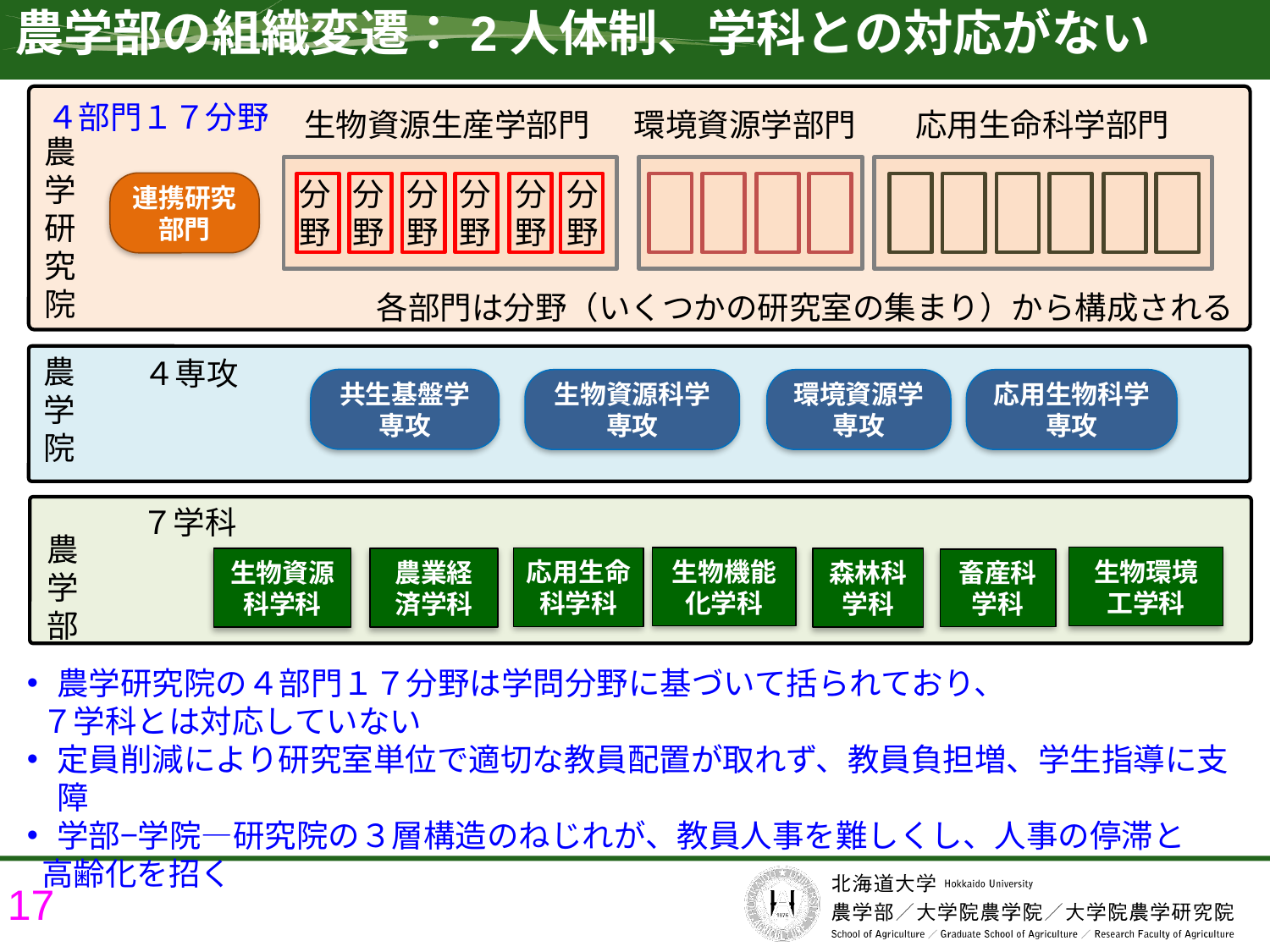

農学部の組織変遷：2人体制、学科との対応がない

４部門１７分野
生物資源生産学部門
環境資源学部門
応用生命科学部門
農学研究院

分
野
分
野
分
野
分
野
分
野
分
野
連携研究部門

各部門は分野（いくつかの研究室の集まり）から構成される

農学院
４専攻
共生基盤学専攻
生物資源科学専攻
環境資源学専攻
応用生物科学専攻
７学科

農学部
生物環境工学科
生物機能化学科
応用生命科学科
生物資源科学科
農業経済学科
森林科学科
畜産科学科
農学研究院の４部門１７分野は学問分野に基づいて括られており、
 ７学科とは対応していない
定員削減により研究室単位で適切な教員配置が取れず、教員負担増、学生指導に支障
学部−学院—研究院の３層構造のねじれが、教員人事を難しくし、人事の停滞と
 高齢化を招く
17